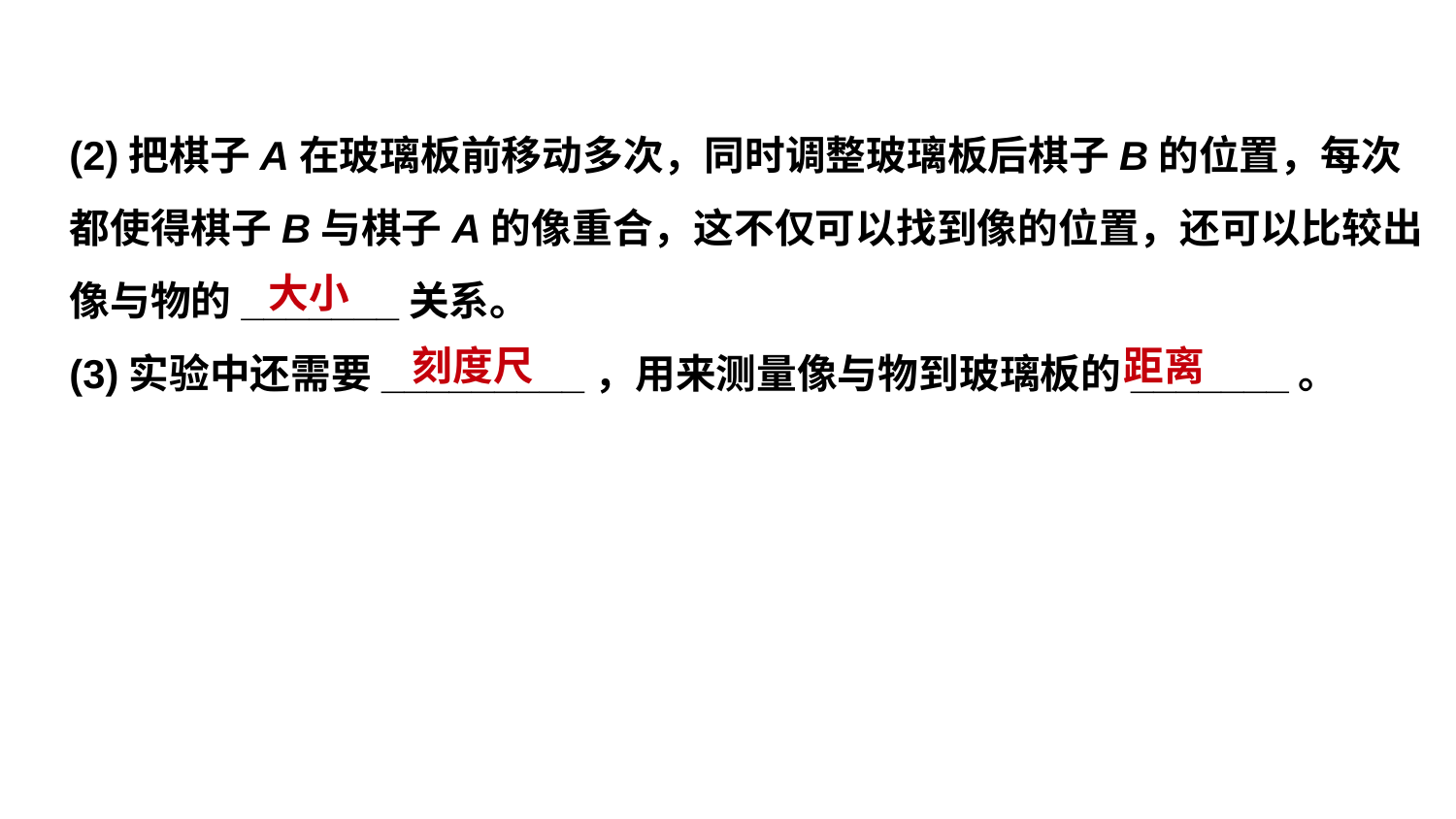

(2)把棋子A在玻璃板前移动多次，同时调整玻璃板后棋子B的位置，每次
都使得棋子B与棋子A的像重合，这不仅可以找到像的位置，还可以比较出
像与物的_______关系。
(3)实验中还需要_________，用来测量像与物到玻璃板的_______。
 大小
 刻度尺
 距离